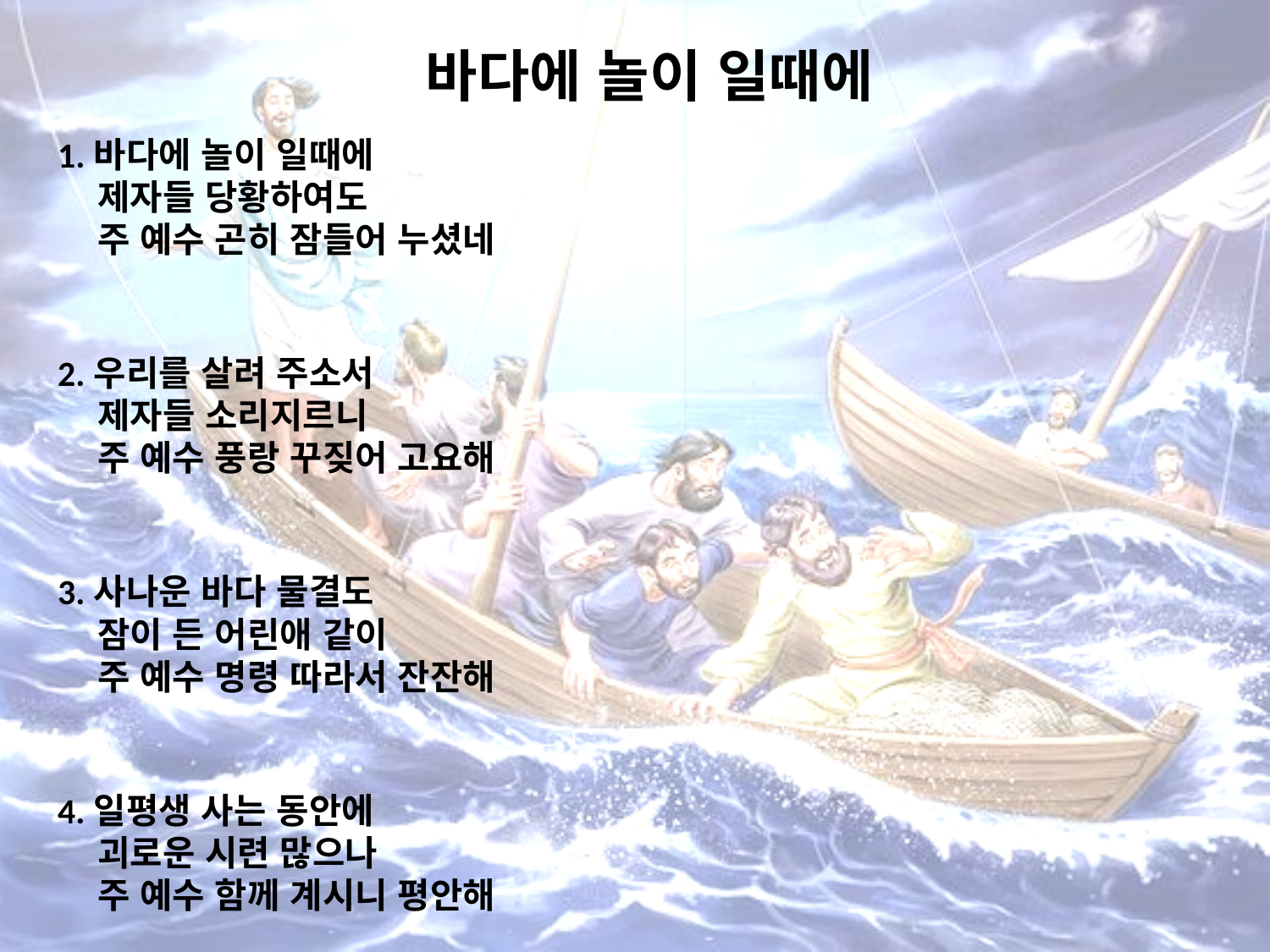

# 바다에 놀이 일때에
1.바다에 놀이 일때에
    제자들 당황하여도
    주 예수 곤히 잠들어 누셨네
2.우리를 살려 주소서
    제자들 소리지르니
    주 예수 풍랑 꾸짖어 고요해
3.사나운 바다 물결도
    잠이 든 어린애 같이
    주 예수 명령 따라서 잔잔해
4.일평생 사는 동안에
    괴로운 시련 많으나
    주 예수 함께 계시니 평안해